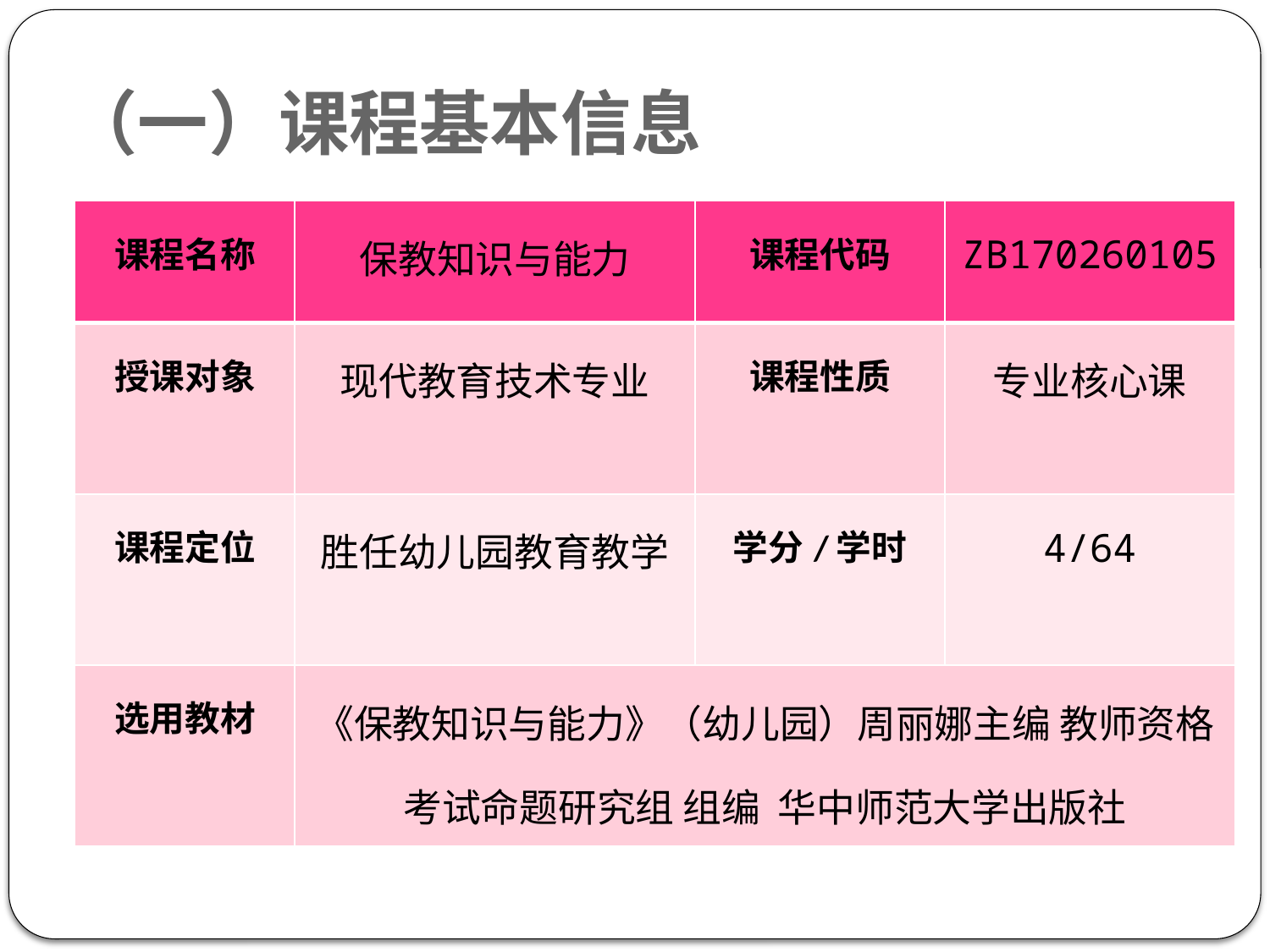

# （一）课程基本信息
| 课程名称 | 保教知识与能力 | 课程代码 | ZB170260105 |
| --- | --- | --- | --- |
| 授课对象 | 现代教育技术专业 | 课程性质 | 专业核心课 |
| 课程定位 | 胜任幼儿园教育教学 | 学分/学时 | 4/64 |
| 选用教材 | 《保教知识与能力》（幼儿园）周丽娜主编 教师资格考试命题研究组 组编 华中师范大学出版社 |  |  |